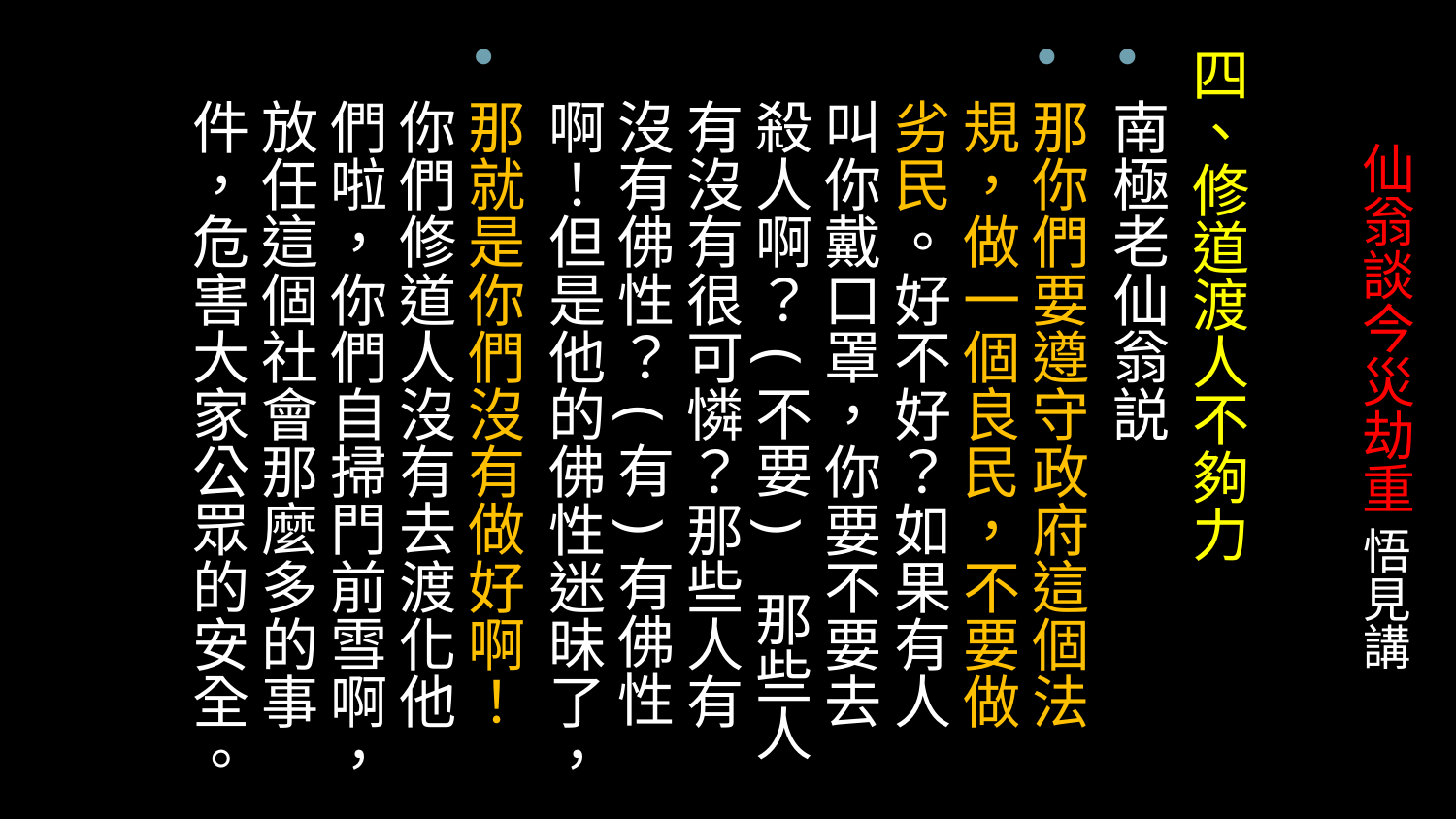

# 仙翁談今災劫重 悟見講
四、修道渡人不夠力
南極老仙翁説
那你們要遵守政府這個法規，做一個良民，不要做劣民。好不好？如果有人叫你戴口罩，你要不要去殺人啊？(不要) 那些人有沒有很可憐？那些人有沒有佛性？(有)有佛性啊！但是他的佛性迷昧了，
那就是你們沒有做好啊！你們修道人沒有去渡化他們啦，你們自掃門前雪啊，放任這個社會那麼多的事件，危害大家公眾的安全。